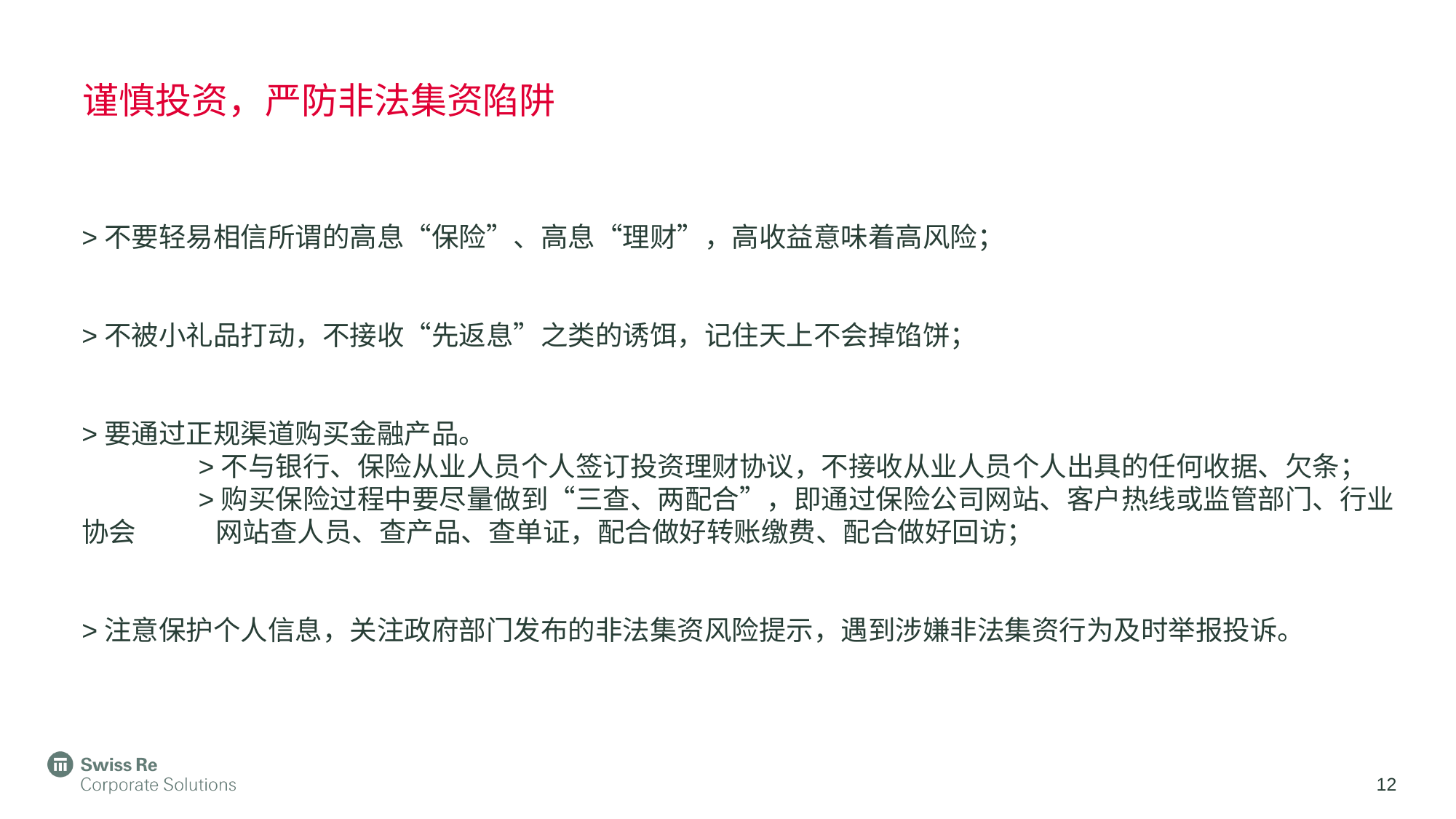

# 谨慎投资，严防非法集资陷阱
>不要轻易相信所谓的高息“保险”、高息“理财”，高收益意味着高风险；

>不被小礼品打动，不接收“先返息”之类的诱饵，记住天上不会掉馅饼；

>要通过正规渠道购买金融产品。
	 >不与银行、保险从业人员个人签订投资理财协议，不接收从业人员个人出具的任何收据、欠条；
	 >购买保险过程中要尽量做到“三查、两配合”，即通过保险公司网站、客户热线或监管部门、行业协会     	    网站查人员、查产品、查单证，配合做好转账缴费、配合做好回访；

>注意保护个人信息，关注政府部门发布的非法集资风险提示，遇到涉嫌非法集资行为及时举报投诉。

12